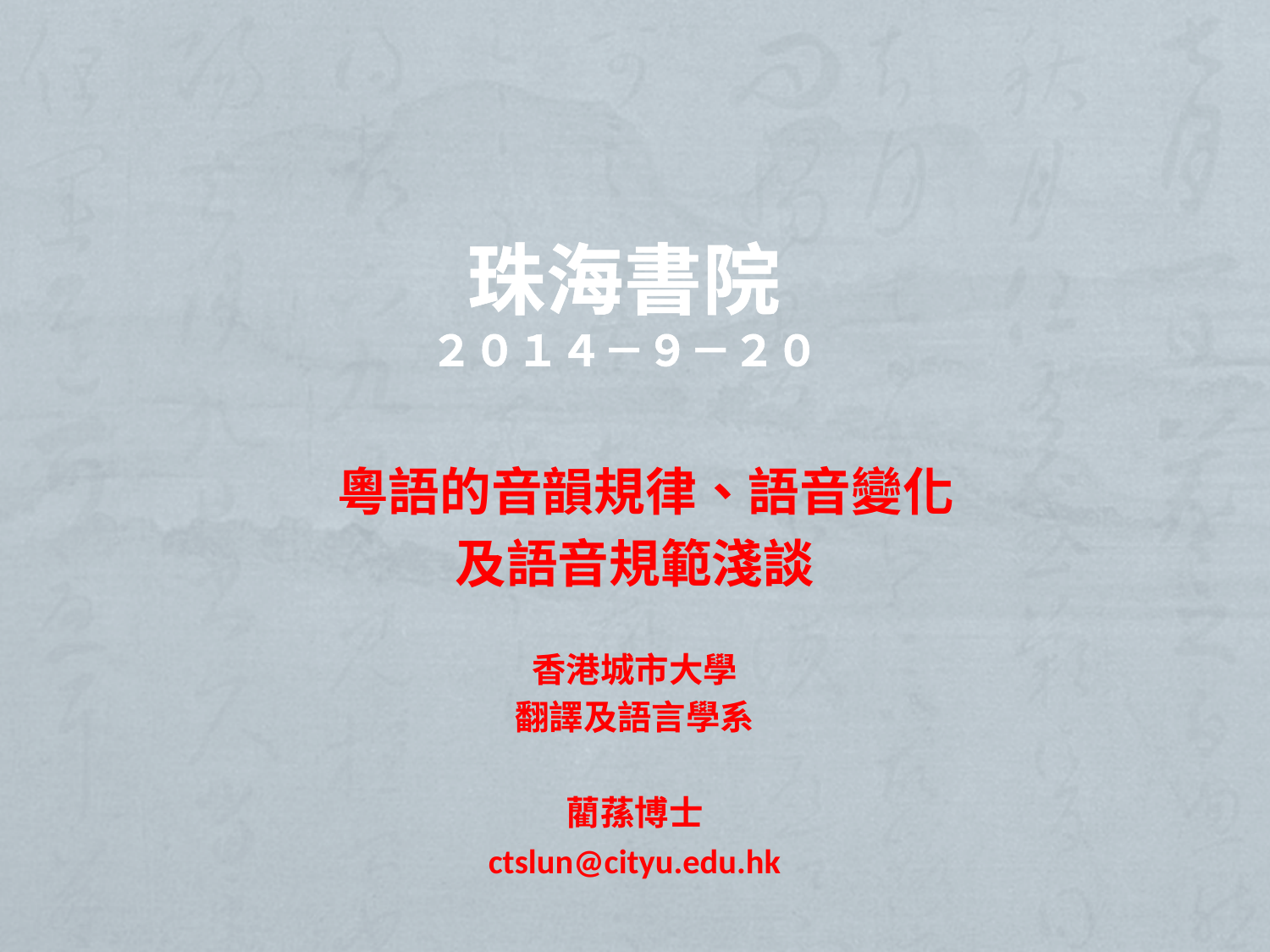

# 珠海書院 ２０１４－９－２０

 粵語的音韻規律、語音變化
及語音規範淺談

香港城市大學
翻譯及語言學系

藺蓀博士
ctslun@cityu.edu.hk